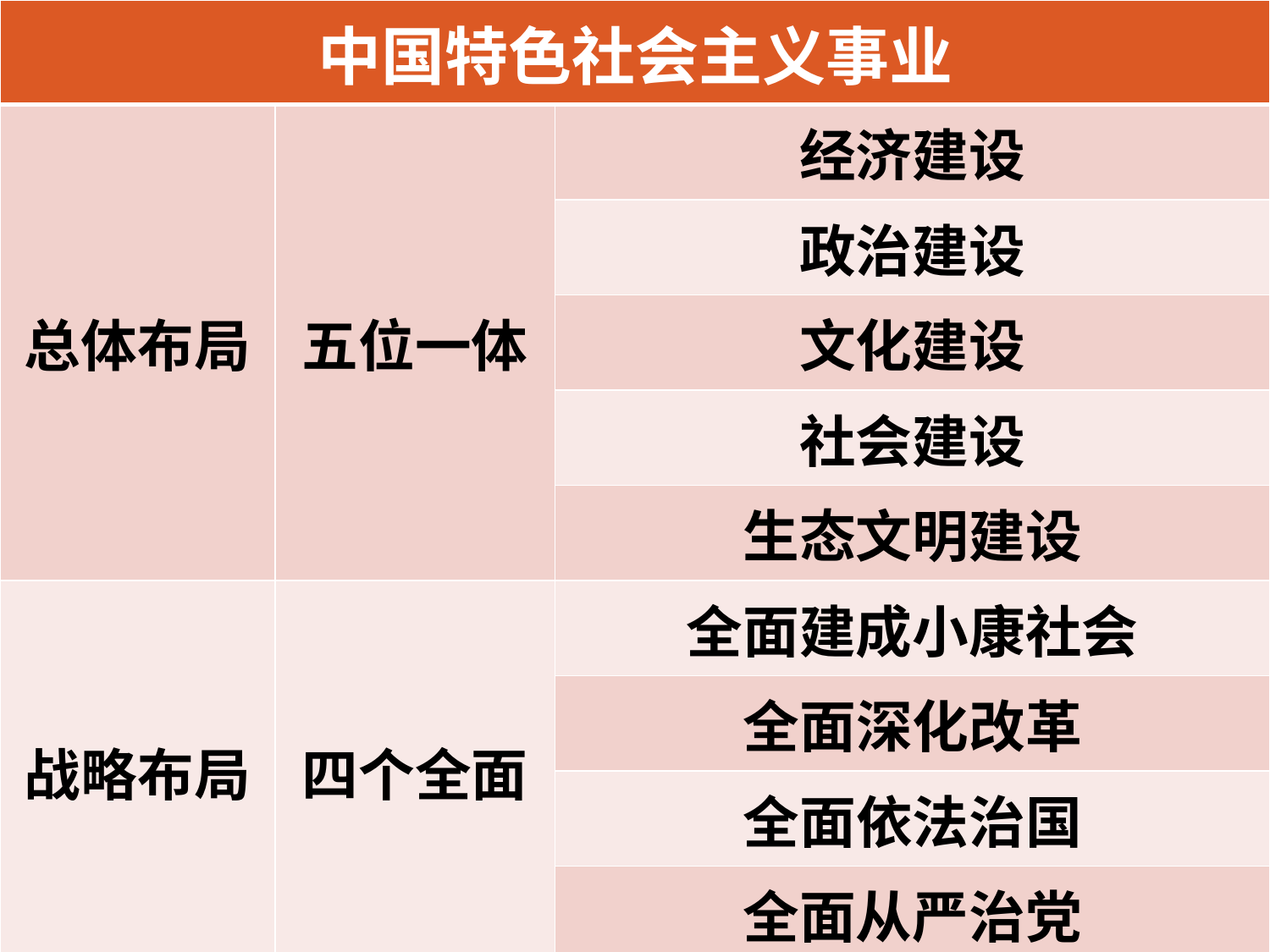

| 中国特色社会主义事业 |  |  |
| --- | --- | --- |
| 总体布局 | 五位一体 | 经济建设 |
|  |  | 政治建设 |
|  |  | 文化建设 |
|  |  | 社会建设 |
|  |  | 生态文明建设 |
| 战略布局 | 四个全面 | 全面建成小康社会 |
|  |  | 全面深化改革 |
|  |  | 全面依法治国 |
|  |  | 全面从严治党 |